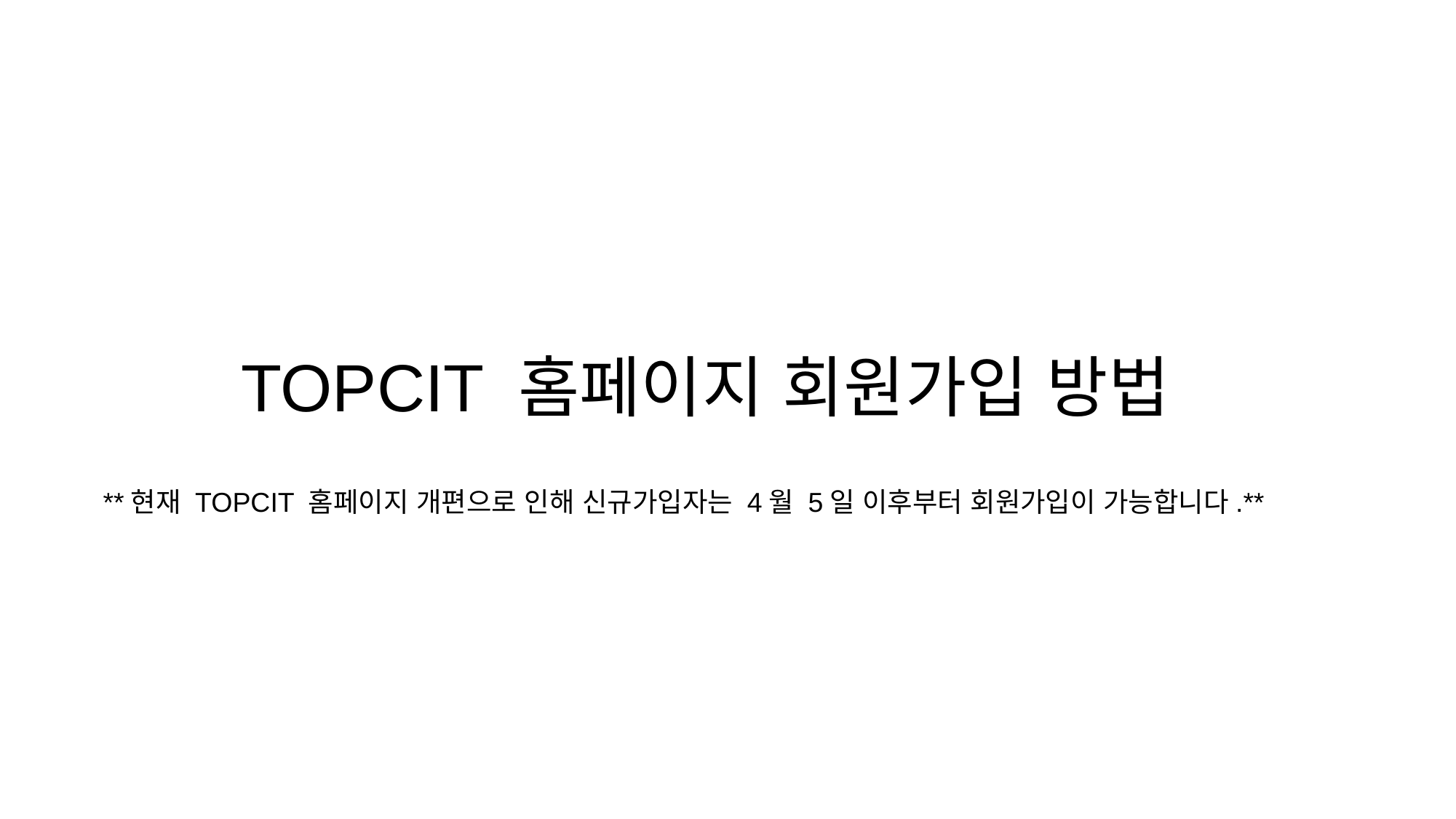

TOPCIT 홈페이지 회원가입 방법
**현재 TOPCIT 홈페이지 개편으로 인해 신규가입자는 4월 5일 이후부터 회원가입이 가능합니다.**